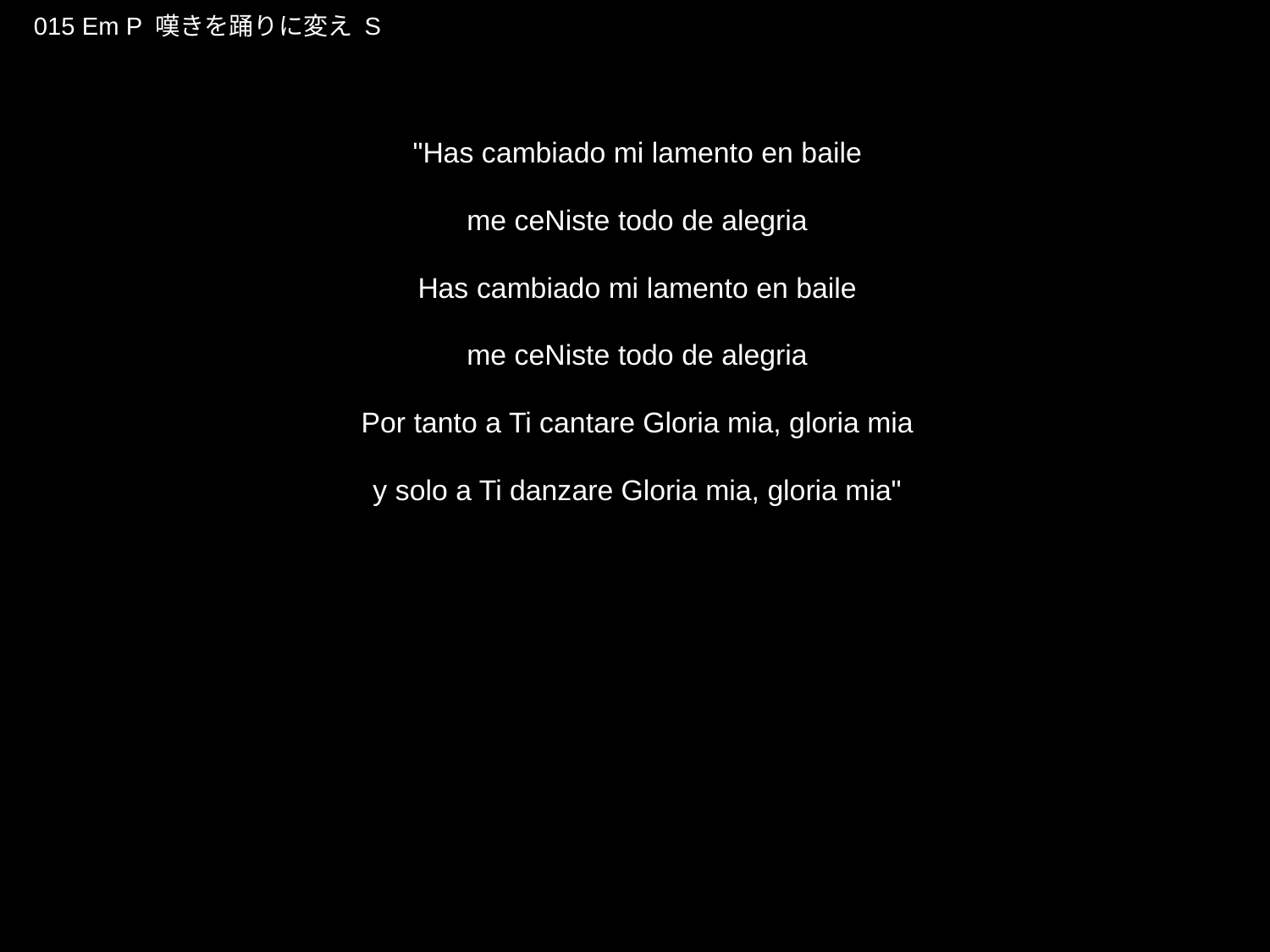

なげきをおどりにかえ
★P
015 Em P 嘆きを踊りに変え S
★４
"Has cambiado mi lamento en baile
me ceNiste todo de alegria
Has cambiado mi lamento en baile
me ceNiste todo de alegria
Por tanto a Ti cantare Gloria mia, gloria mia
y solo a Ti danzare Gloria mia, gloria mia"